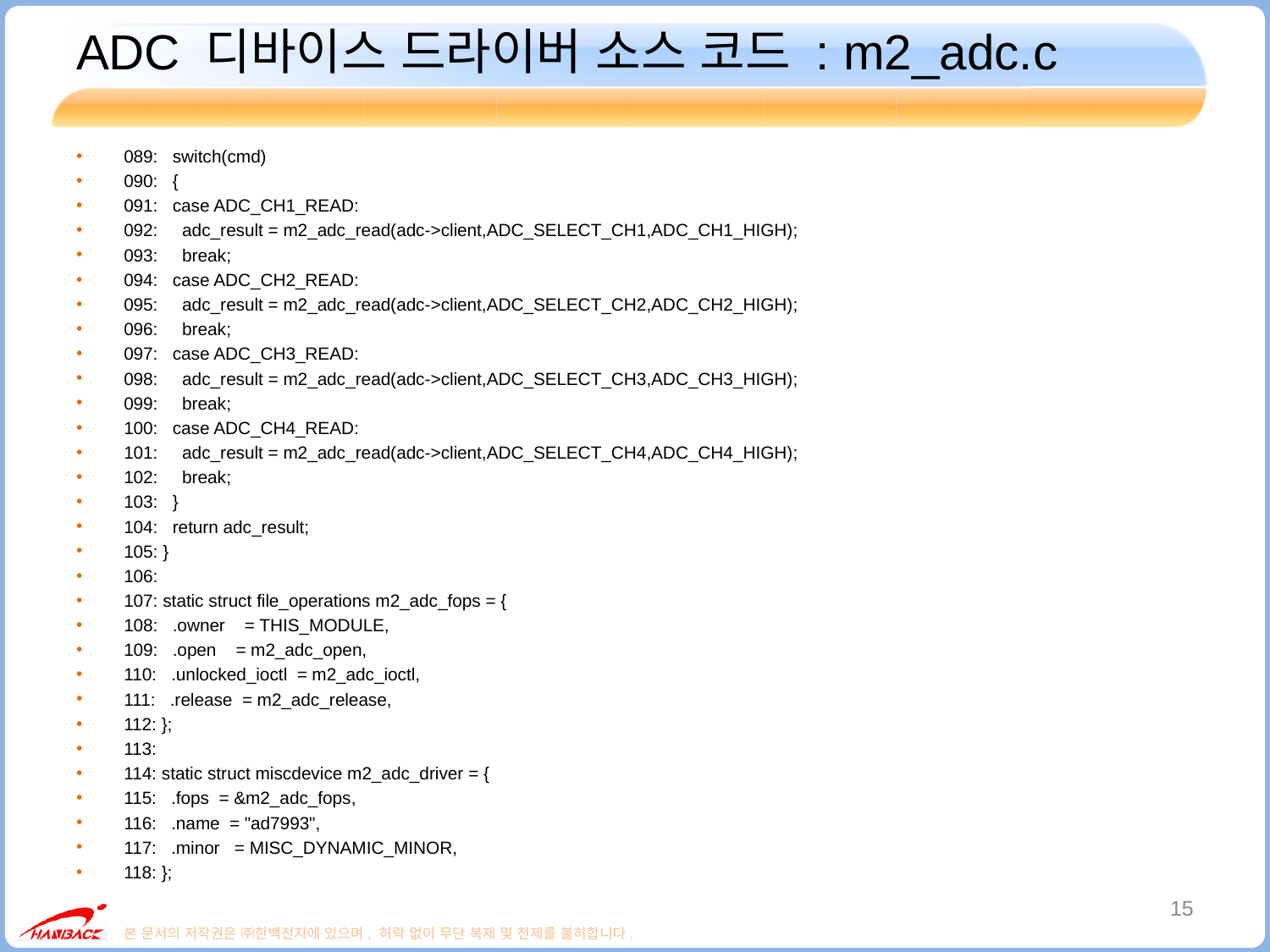

# ADC 디바이스 드라이버 소스 코드 : m2_adc.c
089:   switch(cmd)
090:   {
091:   case ADC_CH1_READ:
092:     adc_result = m2_adc_read(adc->client,ADC_SELECT_CH1,ADC_CH1_HIGH);
093:     break;
094:   case ADC_CH2_READ:
095:     adc_result = m2_adc_read(adc->client,ADC_SELECT_CH2,ADC_CH2_HIGH);
096:     break;
097:   case ADC_CH3_READ:
098:     adc_result = m2_adc_read(adc->client,ADC_SELECT_CH3,ADC_CH3_HIGH);
099:     break;
100:   case ADC_CH4_READ:
101:     adc_result = m2_adc_read(adc->client,ADC_SELECT_CH4,ADC_CH4_HIGH);
102:     break;
103:   }
104:   return adc_result;
105: }
106:
107: static struct file_operations m2_adc_fops = {
108:   .owner    = THIS_MODULE,
109:   .open    = m2_adc_open,
110:   .unlocked_ioctl  = m2_adc_ioctl,
111:   .release  = m2_adc_release,
112: };
113:
114: static struct miscdevice m2_adc_driver = {
115:   .fops  = &m2_adc_fops,
116:   .name  = "ad7993",
117:   .minor   = MISC_DYNAMIC_MINOR,
118: };
15